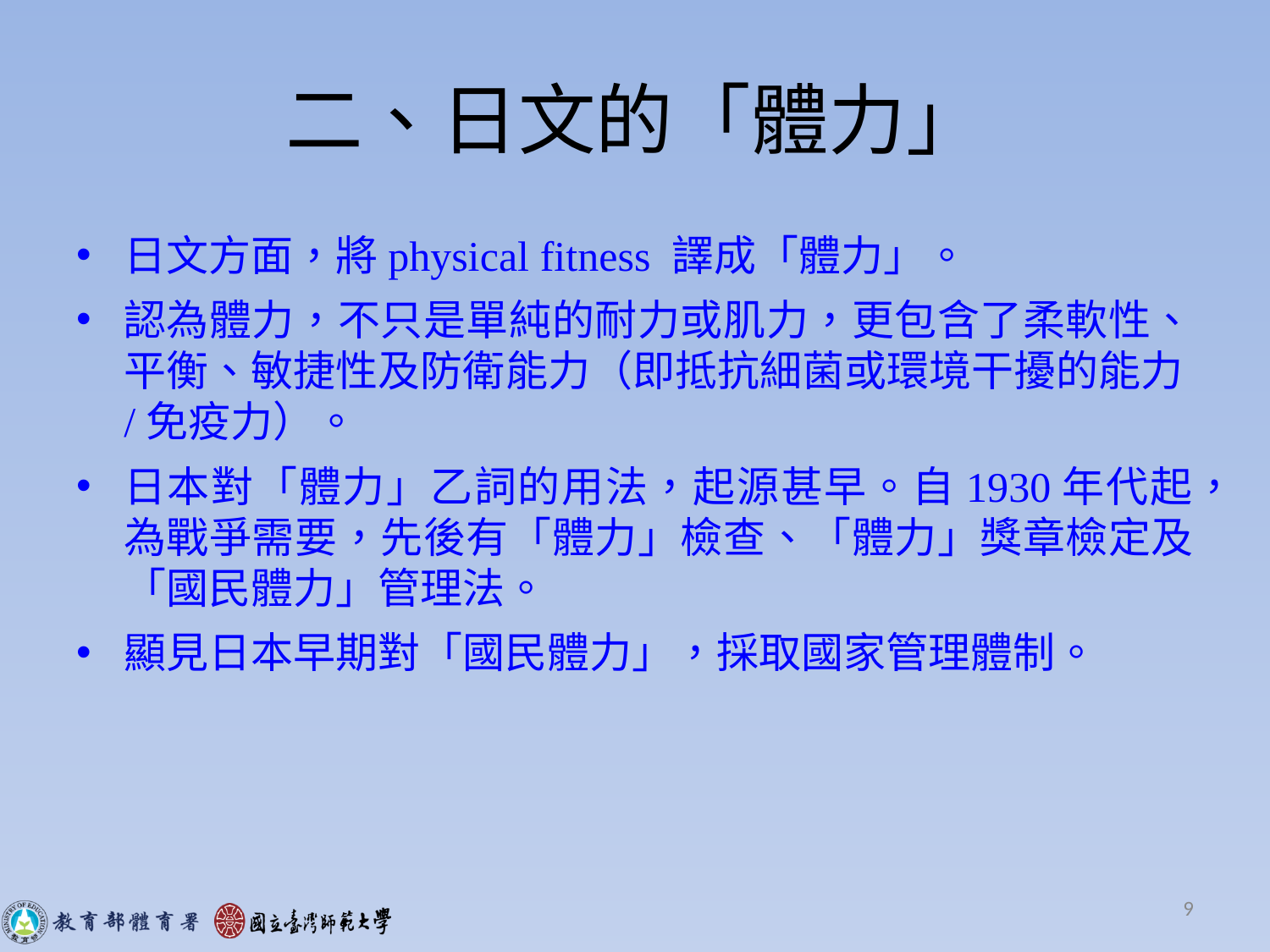

# 二、日文的「體力」
日文方面，將physical fitness 譯成「體力」。
認為體力，不只是單純的耐力或肌力，更包含了柔軟性、平衡、敏捷性及防衛能力（即抵抗細菌或環境干擾的能力/免疫力）。
日本對「體力」乙詞的用法，起源甚早。自1930年代起，為戰爭需要，先後有「體力」檢查、「體力」獎章檢定及「國民體力」管理法。
顯見日本早期對「國民體力」，採取國家管理體制。

9